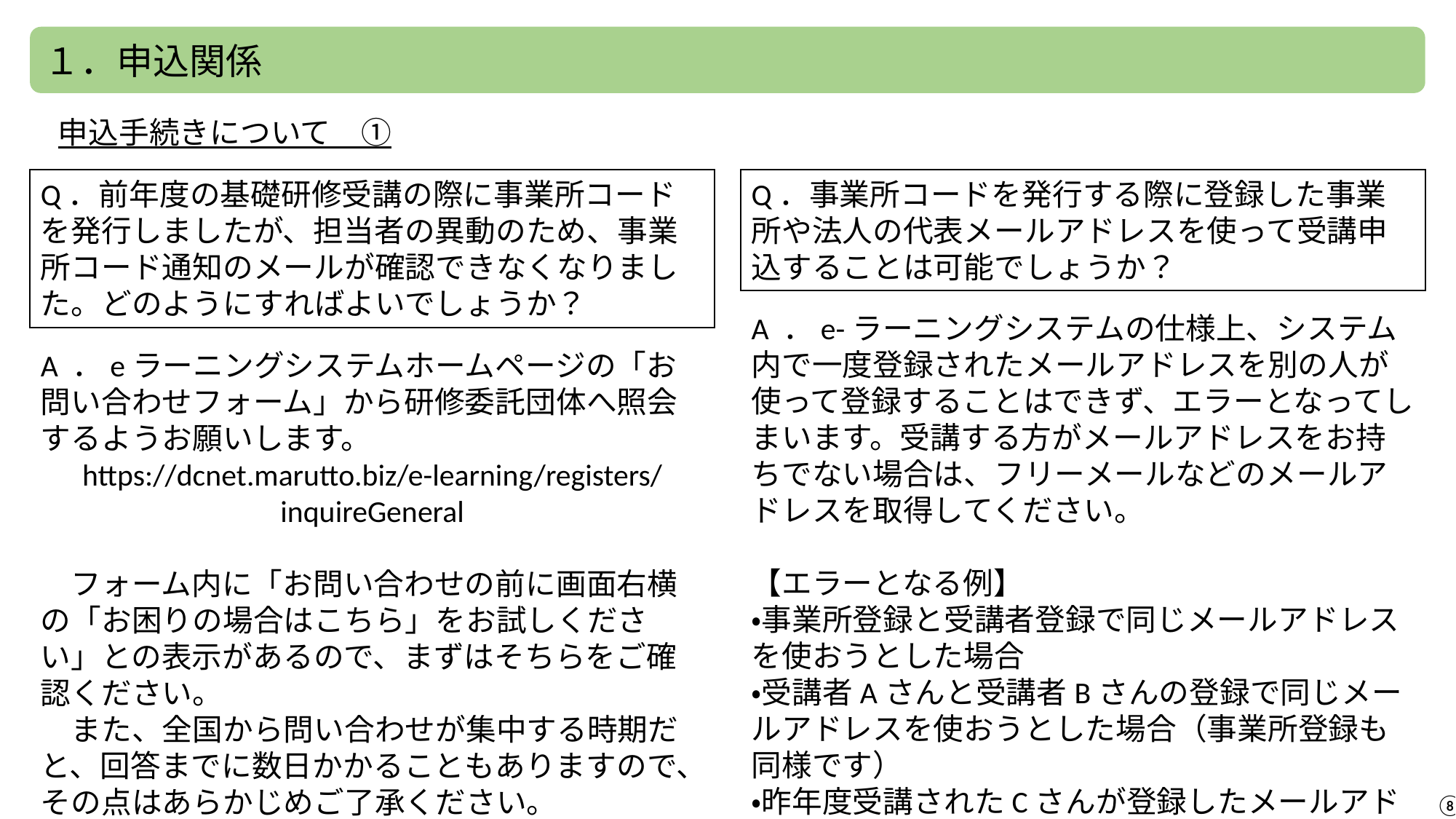

１．申込関係
申込手続きについて　①
Q．事業所コードを発行する際に登録した事業所や法人の代表メールアドレスを使って受講申込することは可能でしょうか？
Q．前年度の基礎研修受講の際に事業所コードを発行しましたが、担当者の異動のため、事業所コード通知のメールが確認できなくなりました。どのようにすればよいでしょうか？
A ．e-ラーニングシステムの仕様上、システム内で一度登録されたメールアドレスを別の人が使って登録することはできず、エラーとなってしまいます。受講する方がメールアドレスをお持ちでない場合は、フリーメールなどのメールアドレスを取得してください。

【エラーとなる例】
・事業所登録と受講者登録で同じメールアドレスを使おうとした場合
・受講者Aさんと受講者Bさんの登録で同じメールアドレスを使おうとした場合（事業所登録も同様です）
・昨年度受講されたCさんが登録したメールアドレスを使って今年度受講のDさんが登録しようとした場合

A ．eラーニングシステムホームページの「お問い合わせフォーム」から研修委託団体へ照会するようお願いします。
https://dcnet.marutto.biz/e-learning/registers/inquireGeneral

　フォーム内に「お問い合わせの前に画面右横の「お困りの場合はこちら」をお試しください」との表示があるので、まずはそちらをご確認ください。
　また、全国から問い合わせが集中する時期だと、回答までに数日かかることもありますので、その点はあらかじめご了承ください。
⑧